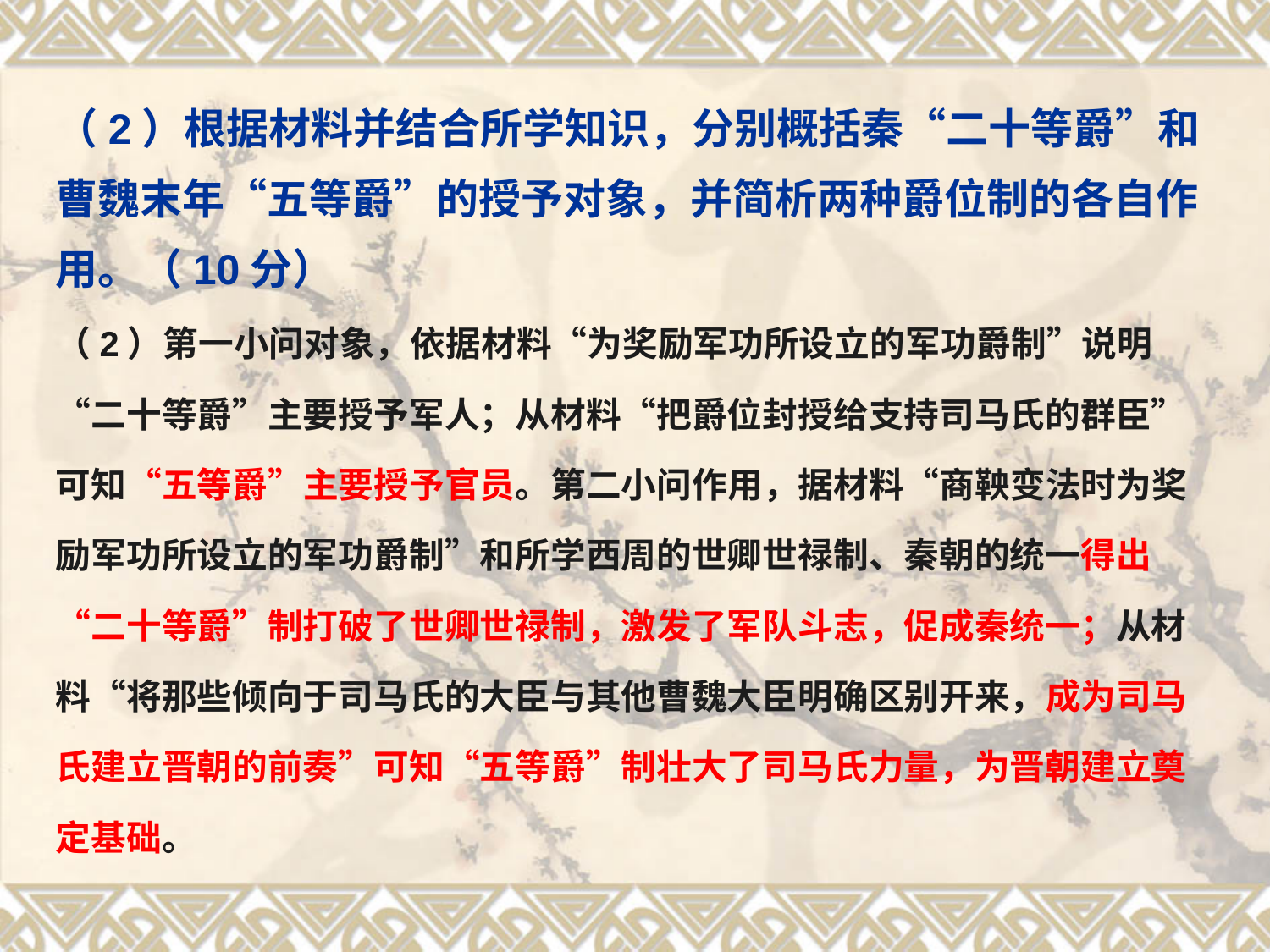

（2）根据材料并结合所学知识，分别概括秦“二十等爵”和曹魏末年“五等爵”的授予对象，并简析两种爵位制的各自作用。（10分）
（2）第一小问对象，依据材料“为奖励军功所设立的军功爵制”说明“二十等爵”主要授予军人；从材料“把爵位封授给支持司马氏的群臣”可知“五等爵”主要授予官员。第二小问作用，据材料“商鞅变法时为奖励军功所设立的军功爵制”和所学西周的世卿世禄制、秦朝的统一得出“二十等爵”制打破了世卿世禄制，激发了军队斗志，促成秦统一；从材料“将那些倾向于司马氏的大臣与其他曹魏大臣明确区别开来，成为司马氏建立晋朝的前奏”可知“五等爵”制壮大了司马氏力量，为晋朝建立奠定基础。